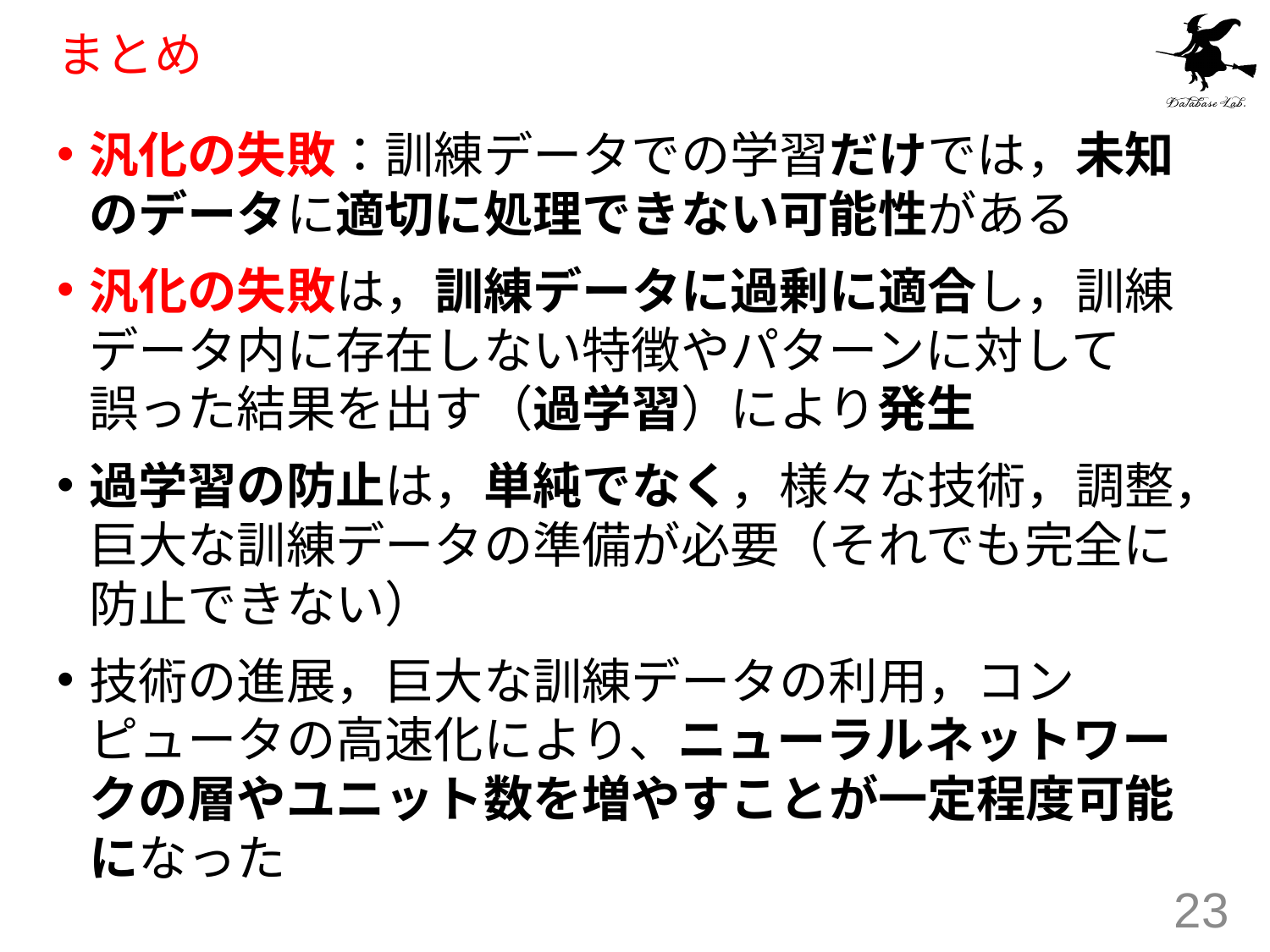

# まとめ
汎化の失敗：訓練データでの学習だけでは，未知のデータに適切に処理できない可能性がある
汎化の失敗は，訓練データに過剰に適合し，訓練データ内に存在しない特徴やパターンに対して誤った結果を出す（過学習）により発生
過学習の防止は，単純でなく，様々な技術，調整，巨大な訓練データの準備が必要（それでも完全に防止できない）
技術の進展，巨大な訓練データの利用，コンピュータの高速化により、ニューラルネットワークの層やユニット数を増やすことが一定程度可能になった

23